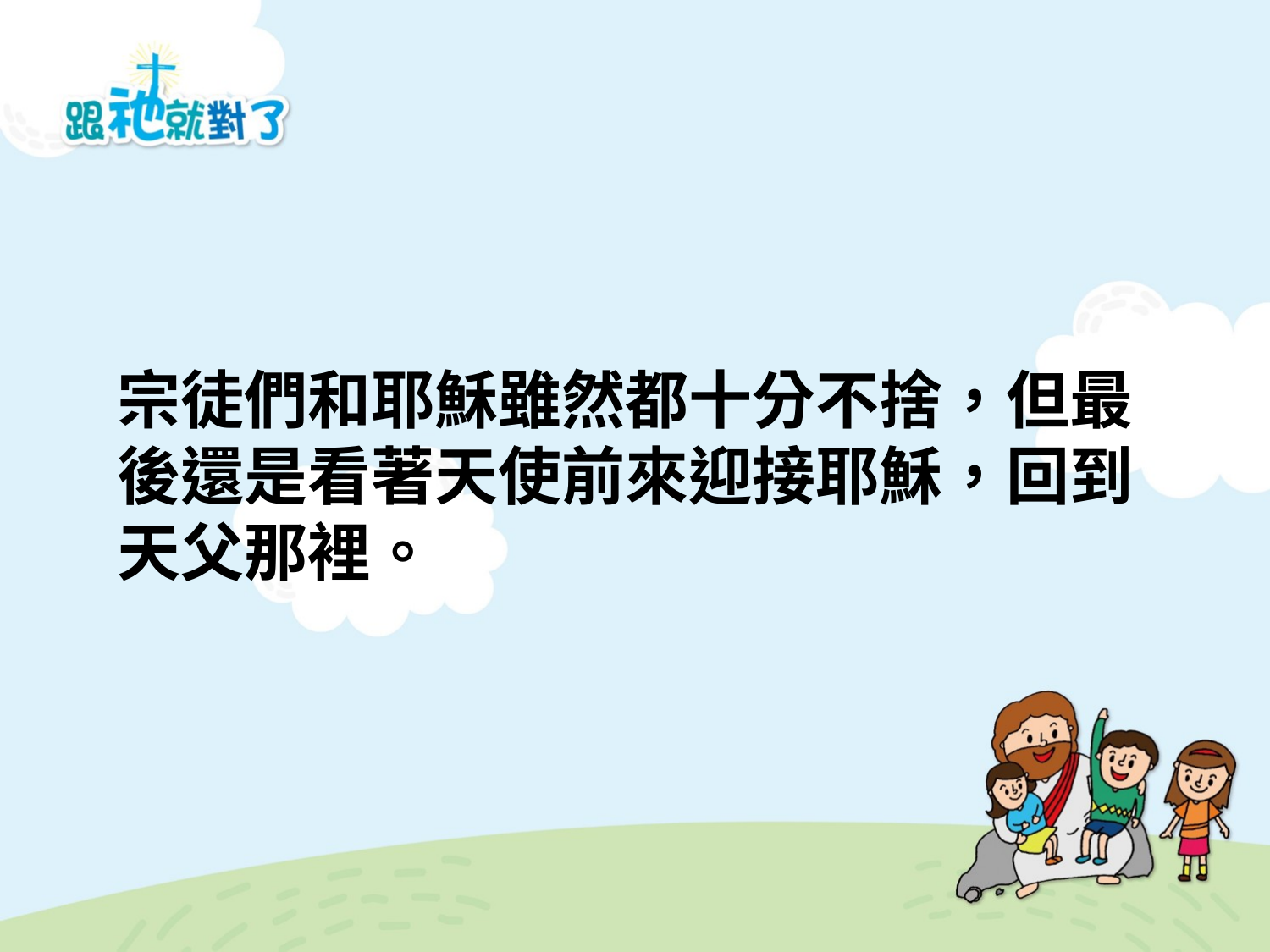

宗徒們和耶穌雖然都十分不捨，但最後還是看著天使前來迎接耶穌，回到天父那裡。